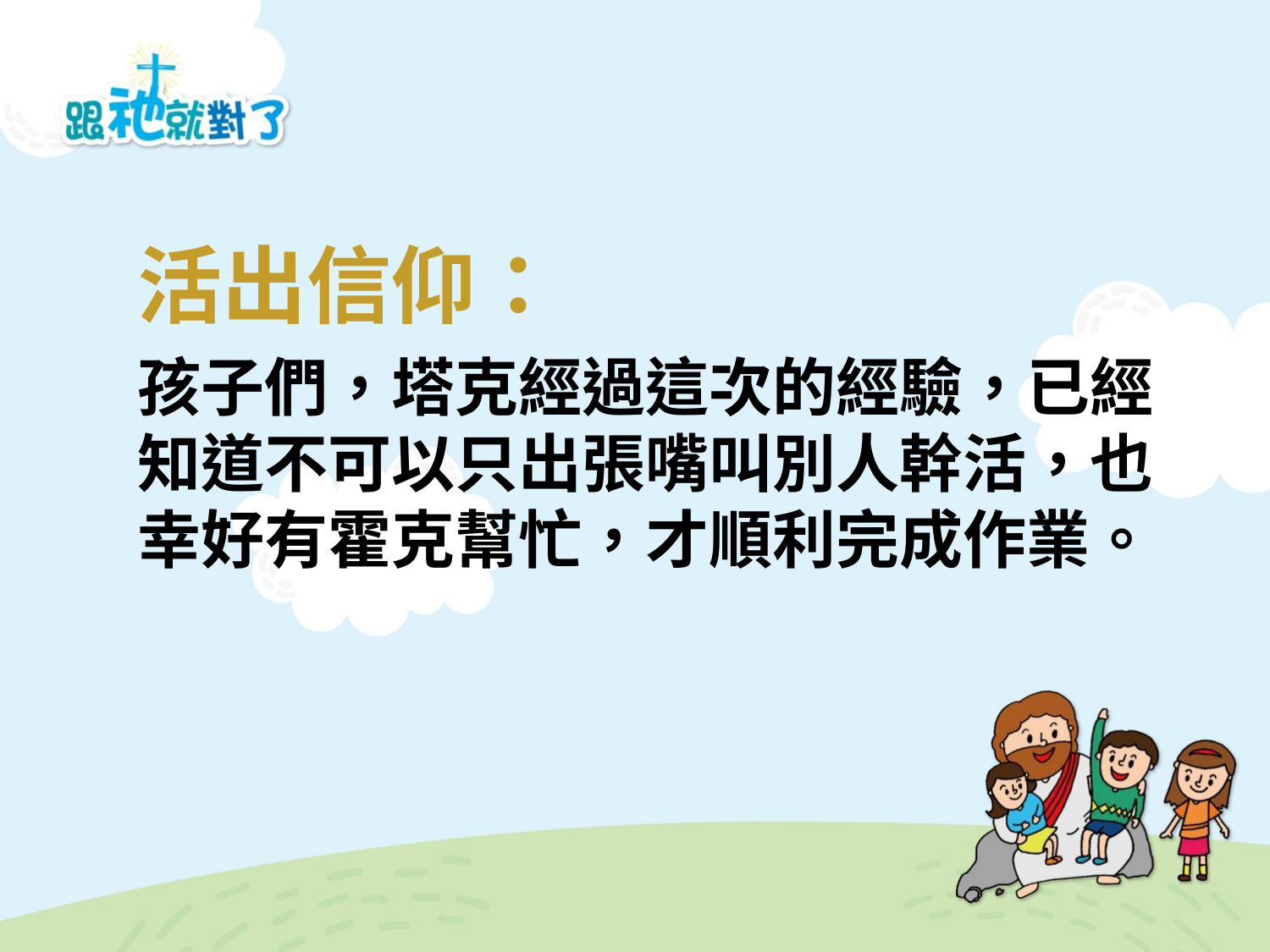

活出信仰：
孩子們，塔克經過這次的經驗，已經知道不可以只出張嘴叫別人幹活，也幸好有霍克幫忙，才順利完成作業。